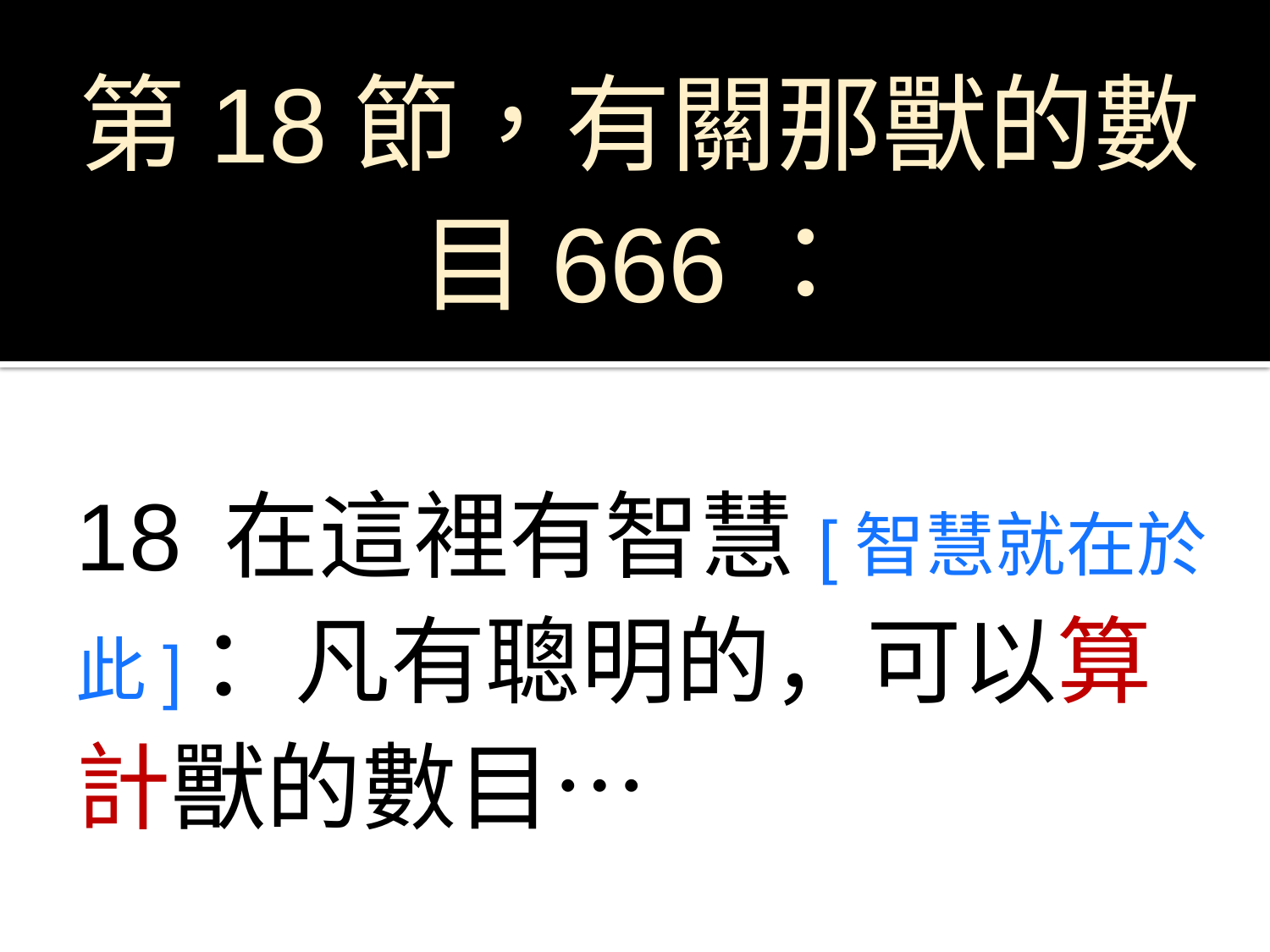

# 第18節，有關那獸的數目666：
18 在這裡有智慧[智慧就在於此]：凡有聰明的，可以算計獸的數目…